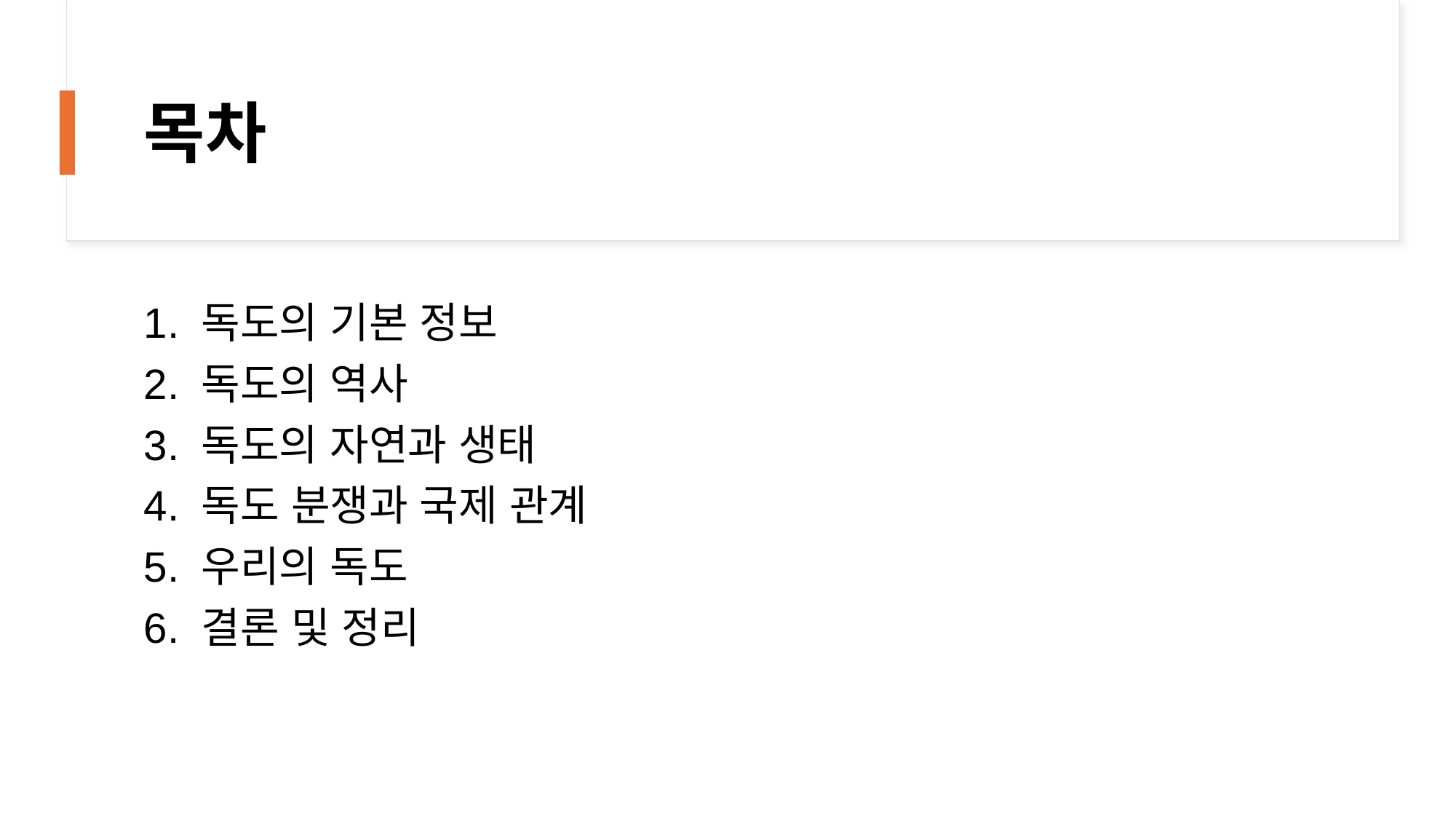

# 목차

1. 독도의 기본 정보
2. 독도의 역사
3. 독도의 자연과 생태
4. 독도 분쟁과 국제 관계
5. 우리의 독도
6. 결론 및 정리